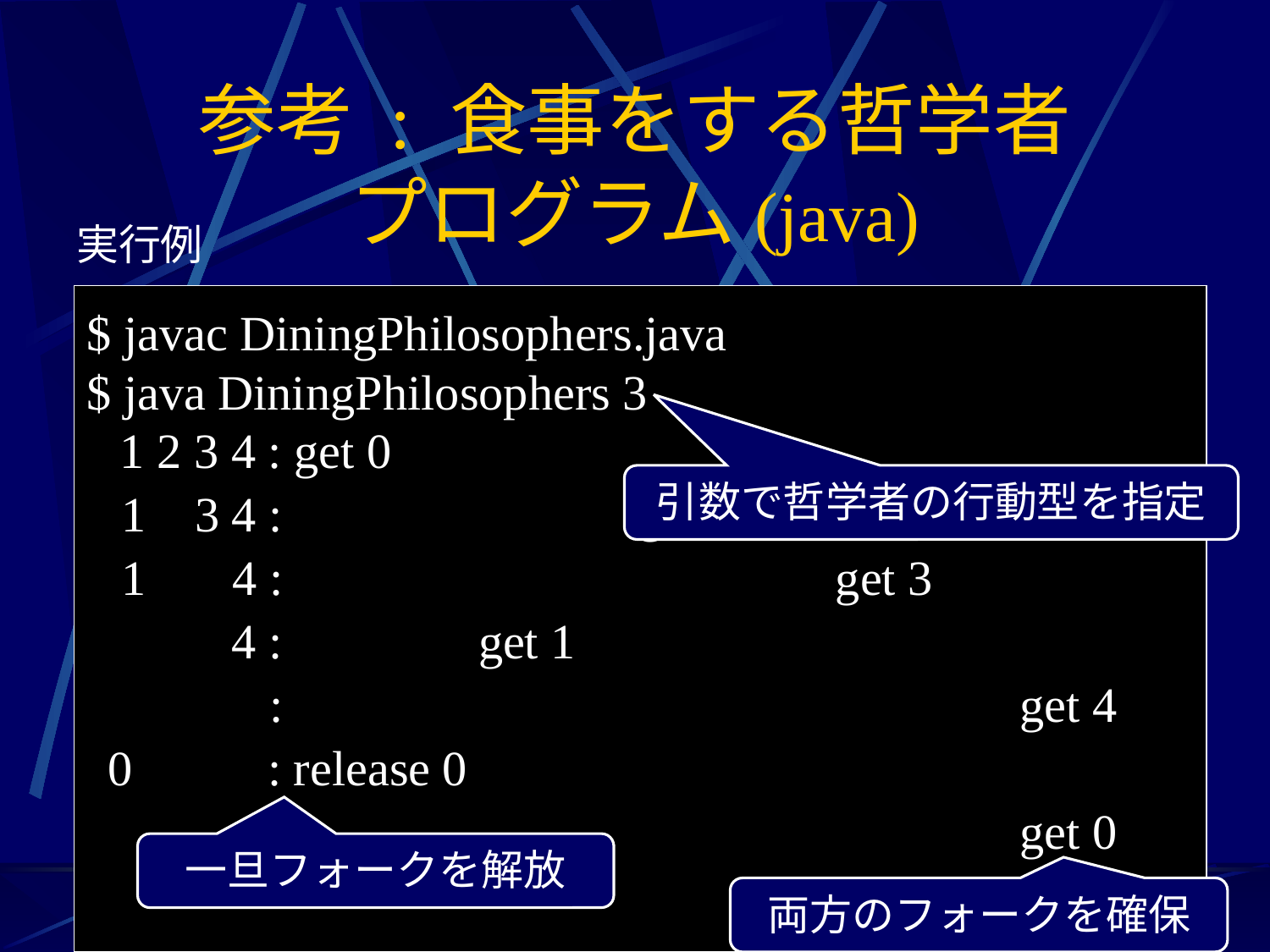

# 参考 : 食事をする哲学者 プログラム(java)
実行例
$ javac DiningPhilosophers.java
$ java DiningPhilosophers 3

 1 2 3 4 : get 0
引数で哲学者の行動型を指定
 1    3 4 :                             get  2
 1       4 :                                             get 3
          4 :                get 1
             :                                                            get 4
0           : release 0
             :                                                            get 0
一旦フォークを解放
両方のフォークを確保